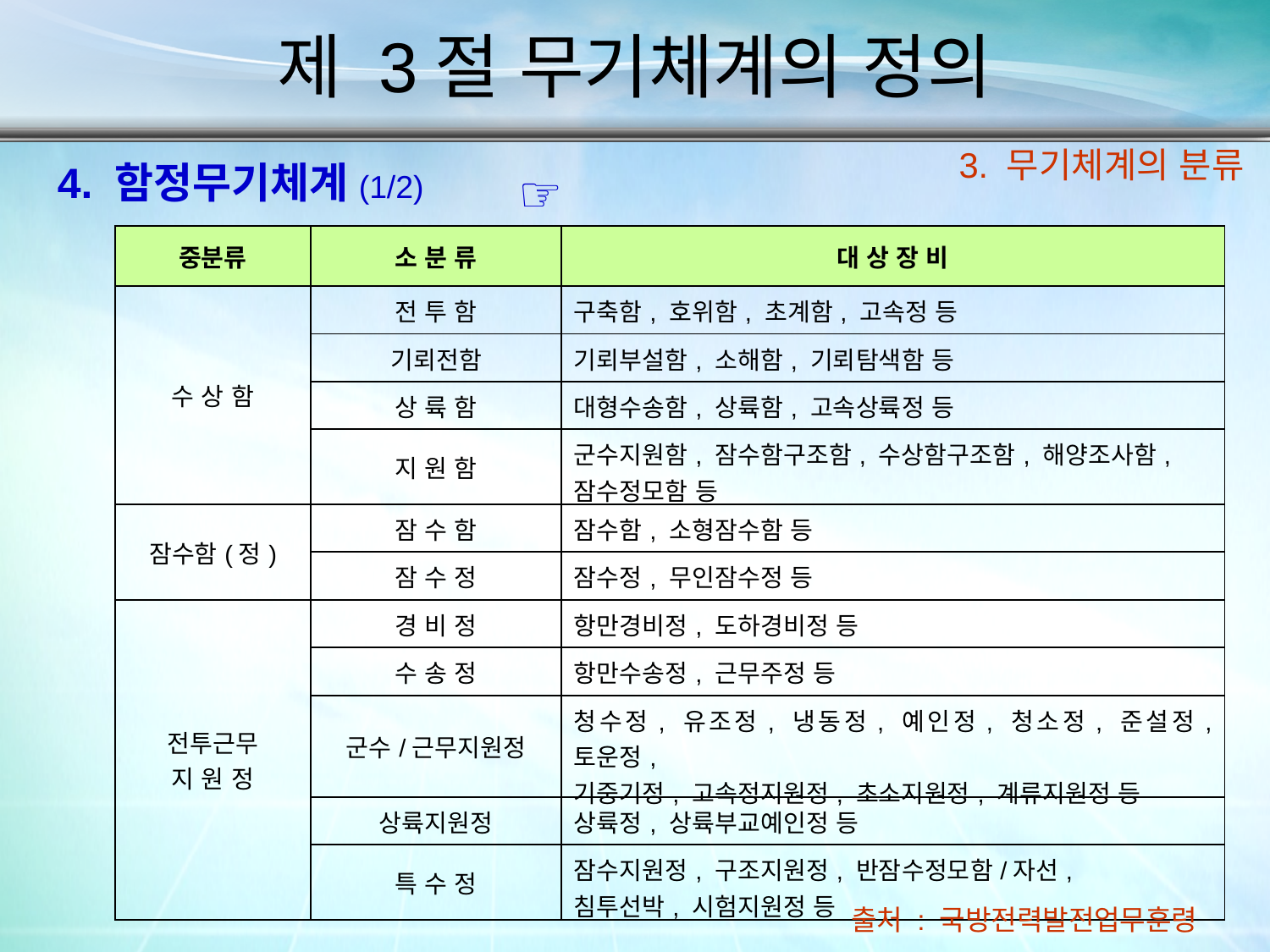

제 3절 무기체계의 정의
3. 무기체계의 분류
4. 함정무기체계(1/2)
☞
| 중분류 | 소 분 류 | 대 상 장 비 |
| --- | --- | --- |
| 수 상 함 | 전 투 함 | 구축함, 호위함, 초계함, 고속정 등 |
|  | 기뢰전함 | 기뢰부설함, 소해함, 기뢰탐색함 등 |
|  | 상 륙 함 | 대형수송함, 상륙함, 고속상륙정 등 |
|  | 지 원 함 | 군수지원함, 잠수함구조함, 수상함구조함, 해양조사함, 잠수정모함 등 |
| 잠수함(정) | 잠 수 함 | 잠수함, 소형잠수함 등 |
|  | 잠 수 정 | 잠수정, 무인잠수정 등 |
| 전투근무 지 원 정 | 경 비 정 | 항만경비정, 도하경비정 등 |
|  | 수 송 정 | 항만수송정, 근무주정 등 |
|  | 군수/근무지원정 | 청수정, 유조정, 냉동정, 예인정, 청소정, 준설정, 토운정, 기중기정, 고속정지원정, 초소지원정, 계류지원정 등 |
|  | 상륙지원정 | 상륙정, 상륙부교예인정 등 |
|  | 특 수 정 | 잠수지원정, 구조지원정, 반잠수정모함/자선, 침투선박, 시험지원정 등 |
출처 : 국방전력발전업무훈령